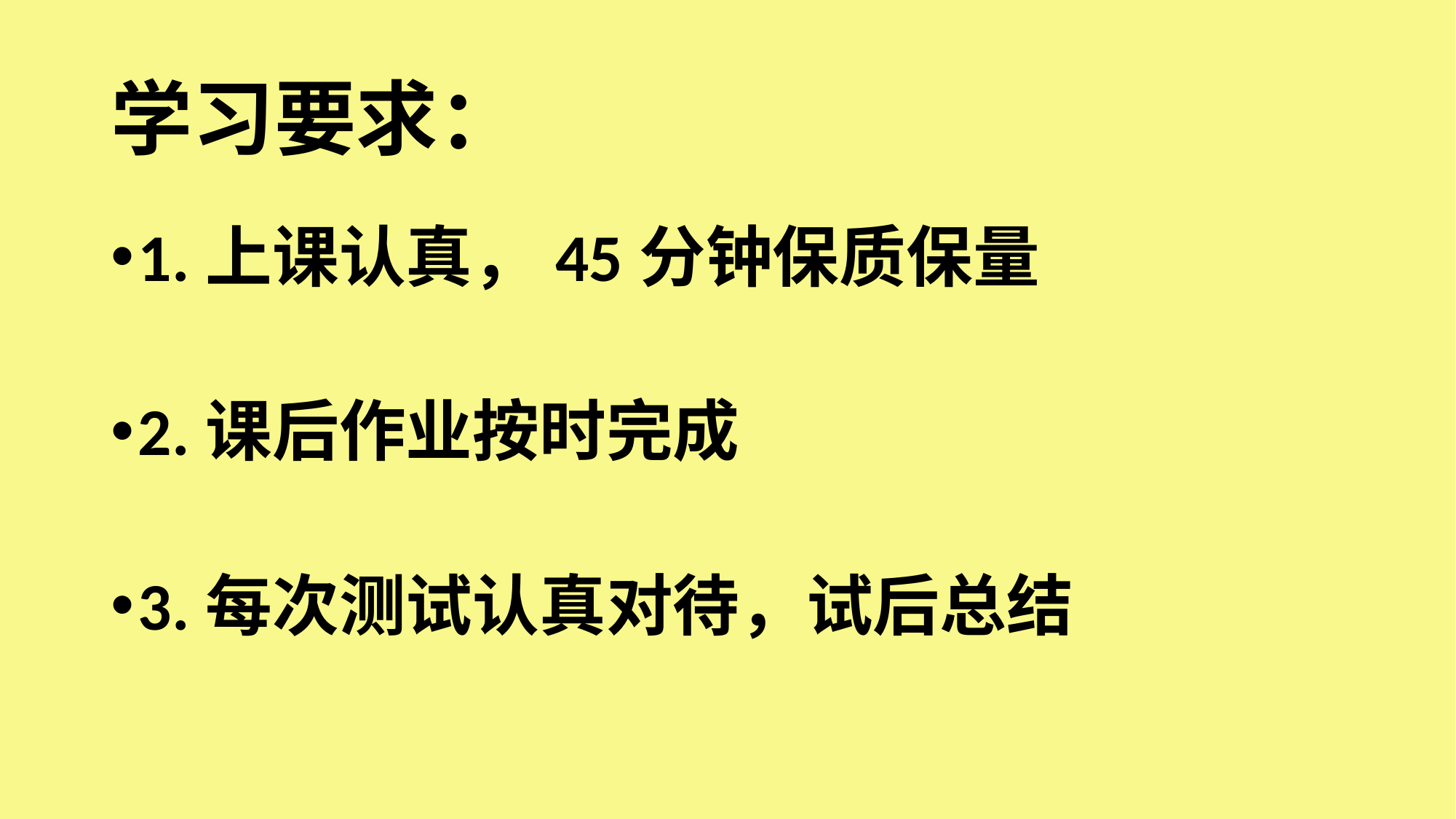

# 学习要求：
1.上课认真，45分钟保质保量

2.课后作业按时完成

3.每次测试认真对待，试后总结